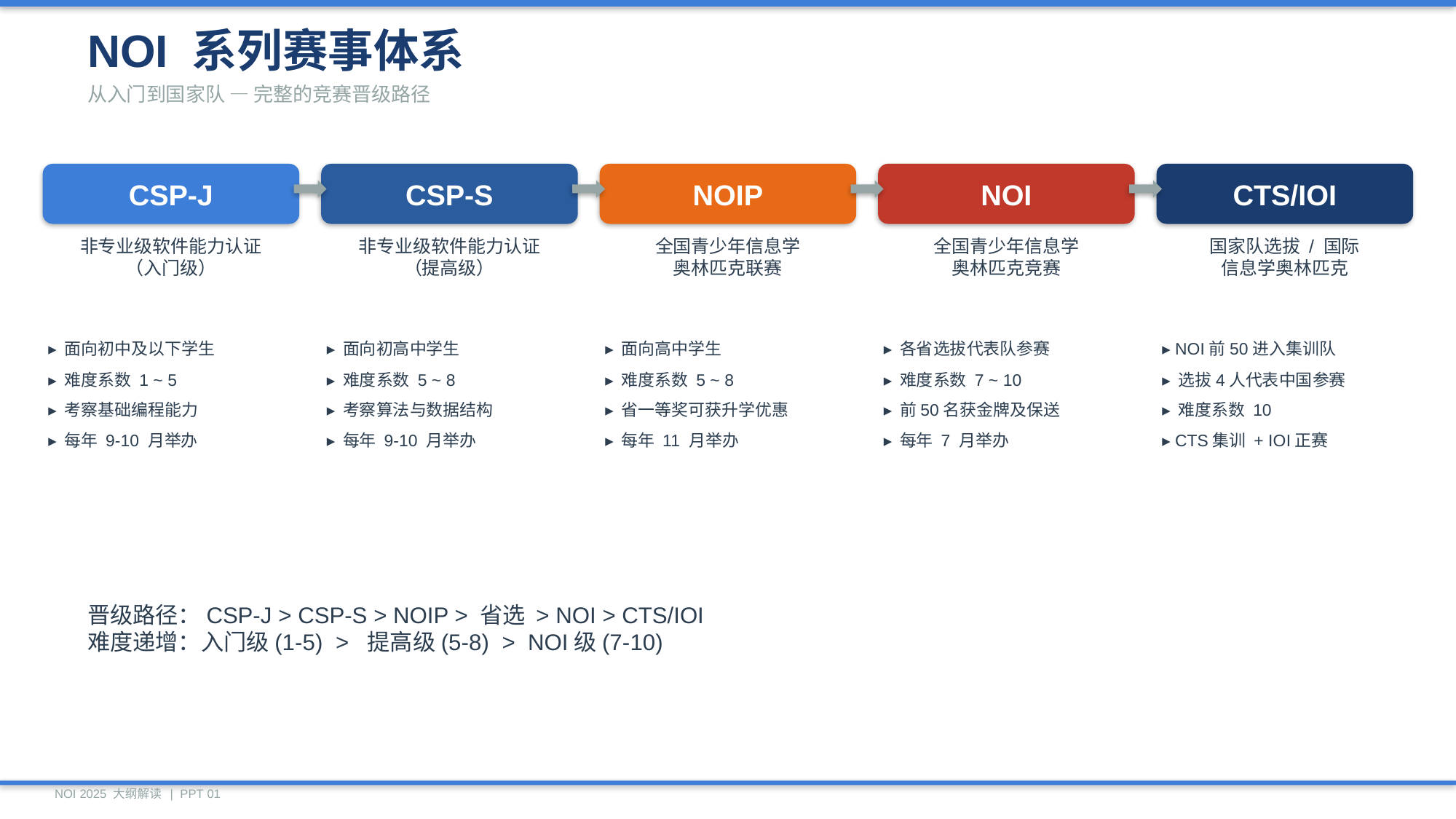

NOI 系列赛事体系
从入门到国家队 — 完整的竞赛晋级路径
CSP-J
CSP-S
NOIP
NOI
CTS/IOI

非专业级软件能力认证
（入门级）
非专业级软件能力认证
（提高级）
全国青少年信息学
奥林匹克联赛
全国青少年信息学
奥林匹克竞赛
国家队选拔 / 国际
信息学奥林匹克
▸ 面向初中及以下学生
▸ 面向初高中学生
▸ 面向高中学生
▸ 各省选拔代表队参赛
▸ NOI前50进入集训队
▸ 难度系数 1 ~ 5
▸ 难度系数 5 ~ 8
▸ 难度系数 5 ~ 8
▸ 难度系数 7 ~ 10
▸ 选拔4人代表中国参赛
▸ 考察基础编程能力
▸ 考察算法与数据结构
▸ 省一等奖可获升学优惠
▸ 前50名获金牌及保送
▸ 难度系数 10
▸ 每年 9-10 月举办
▸ 每年 9-10 月举办
▸ 每年 11 月举办
▸ 每年 7 月举办
▸ CTS集训 + IOI正赛
晋级路径：CSP-J > CSP-S > NOIP > 省选 > NOI > CTS/IOI
难度递增：入门级(1-5)  >  提高级(5-8)  >  NOI级(7-10)

NOI 2025 大纲解读  |  PPT 01